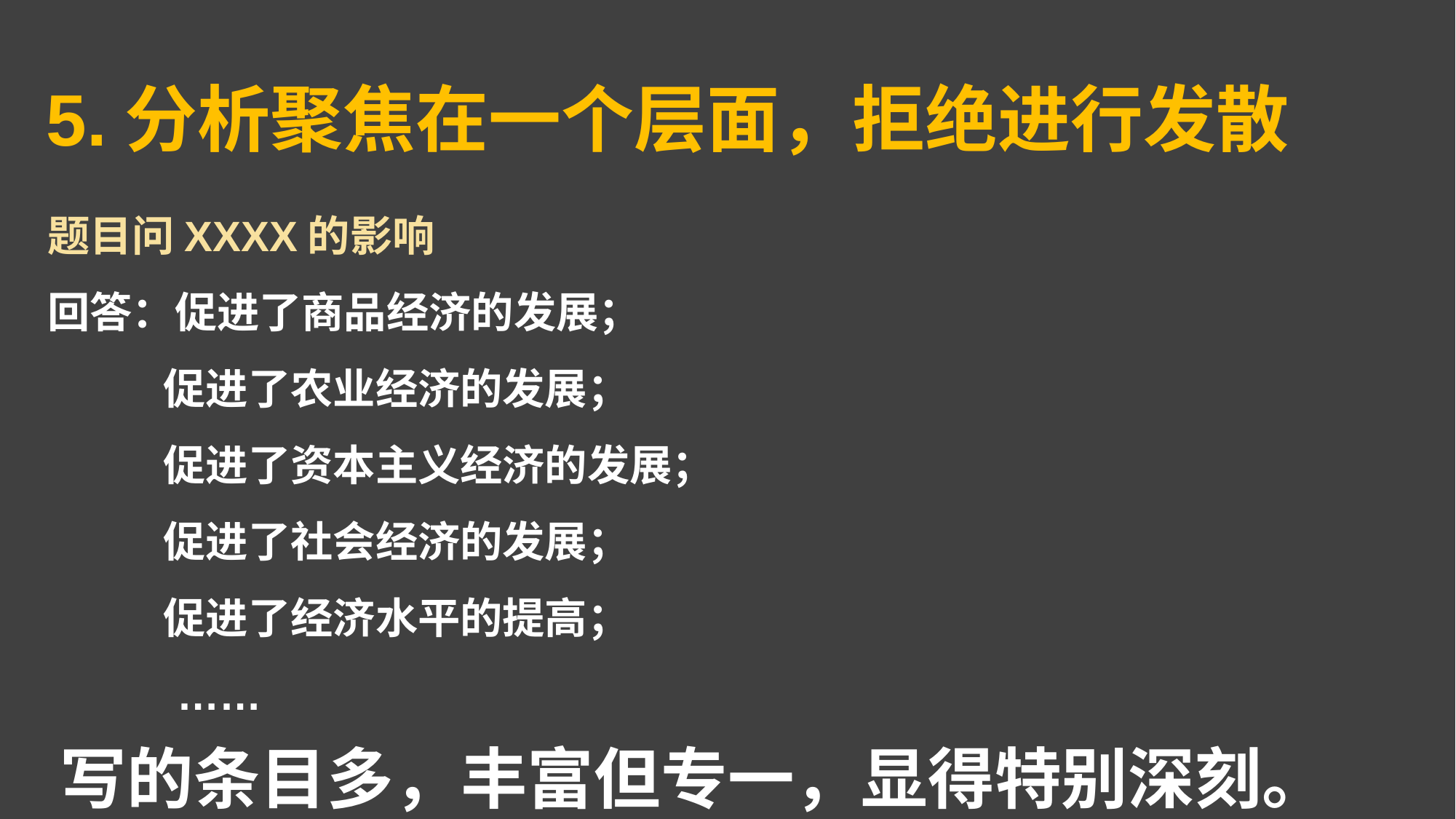

5.分析聚焦在一个层面，拒绝进行发散
题目问XXXX的影响
回答：促进了商品经济的发展；
           促进了农业经济的发展；
           促进了资本主义经济的发展；
           促进了社会经济的发展；
           促进了经济水平的提高；
           ……
写的条目多，丰富但专一，显得特别深刻。